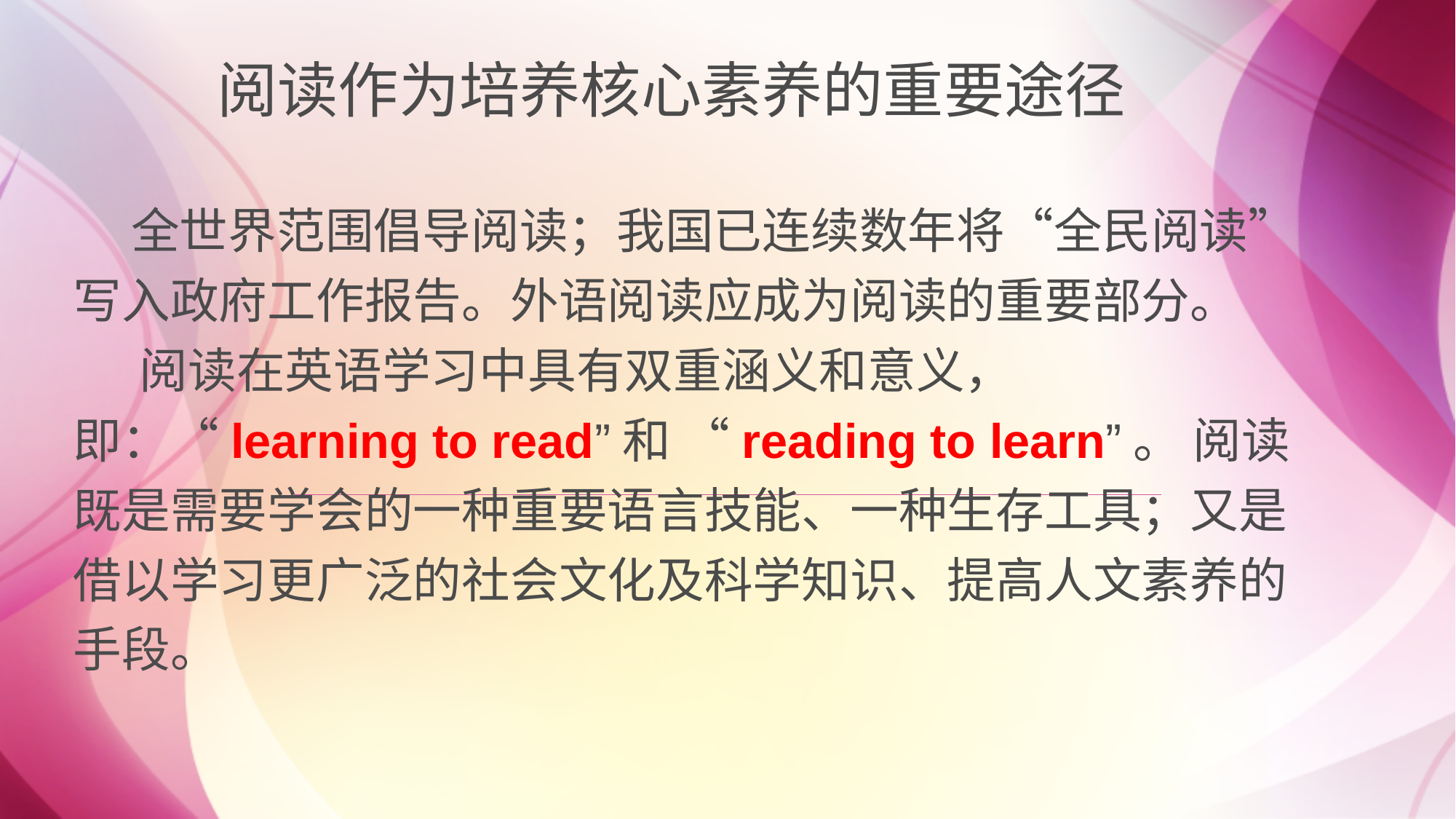

阅读作为培养核心素养的重要途径
      全世界范围倡导阅读；我国已连续数年将“全民阅读”写入政府工作报告。外语阅读应成为阅读的重要部分。
     阅读在英语学习中具有双重涵义和意义，即：“learning to read”和 “reading to learn”。 阅读既是需要学会的一种重要语言技能、一种生存工具；又是借以学习更广泛的社会文化及科学知识、提高人文素养的手段。